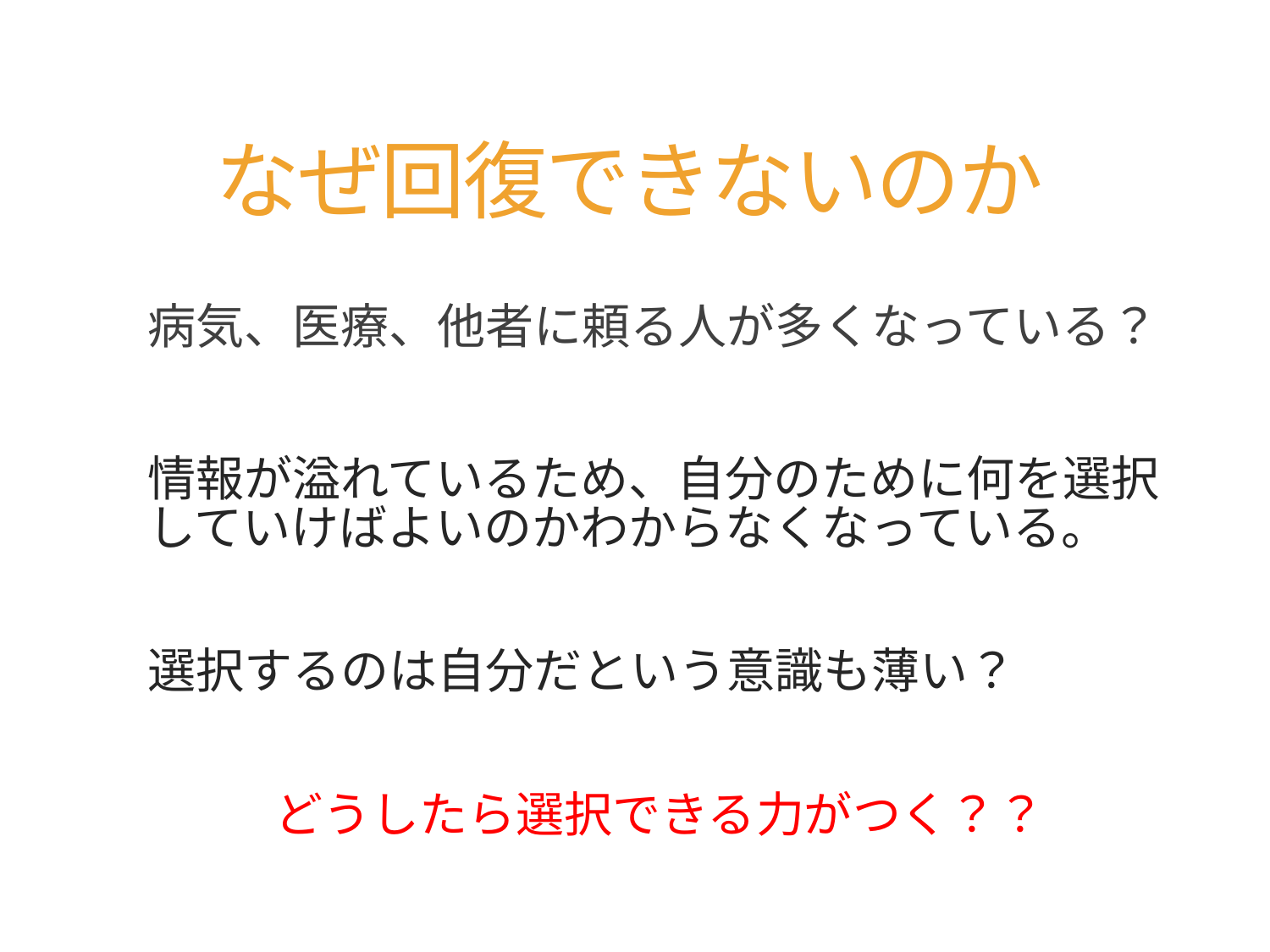

# なぜ回復できないのか
病気、医療、他者に頼る人が多くなっている？

情報が溢れているため、自分のために何を選択していけばよいのかわからなくなっている。

選択するのは自分だという意識も薄い？

どうしたら選択できる力がつく？？